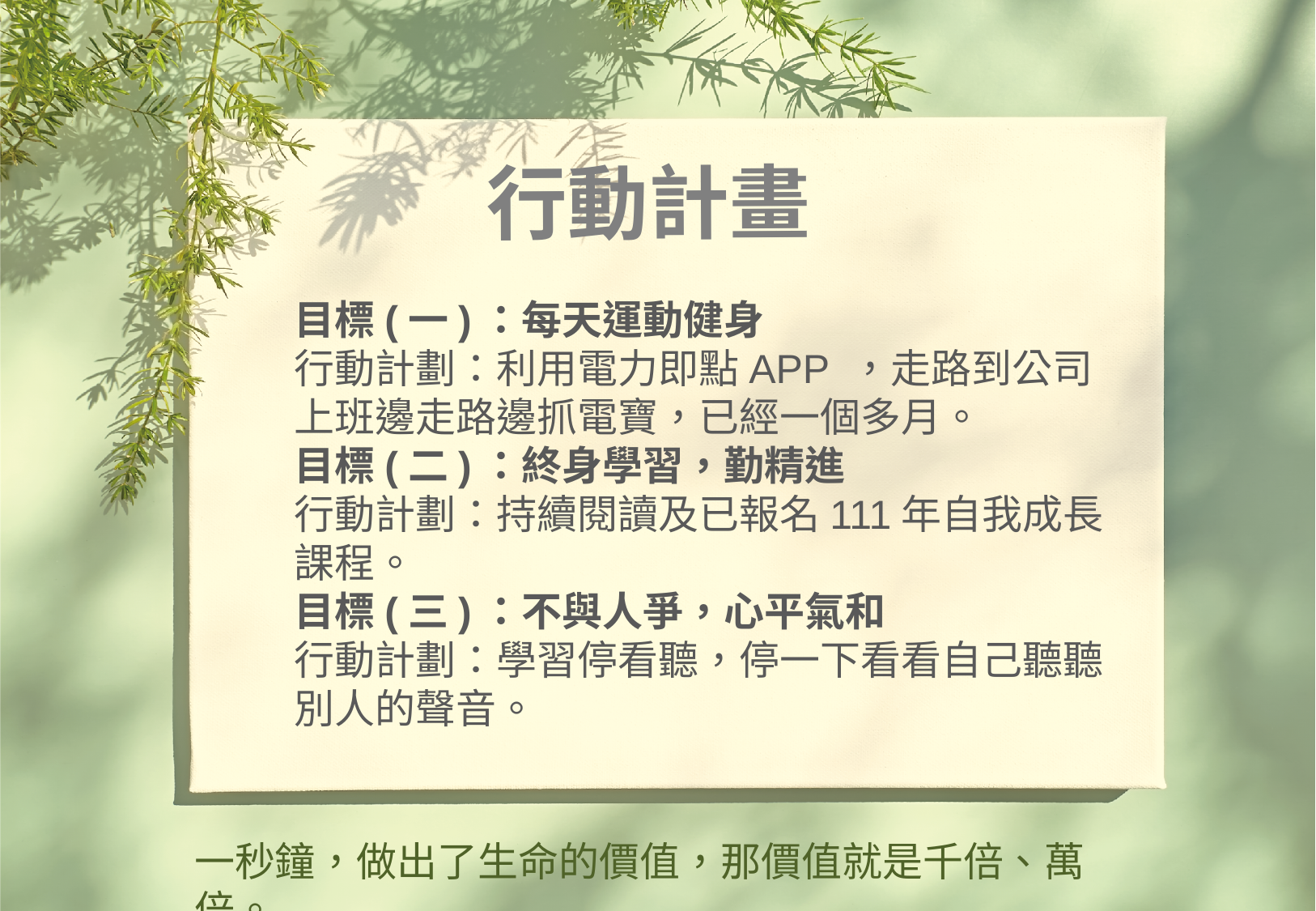

行動計畫
目標(一)：每天運動健身
行動計劃：利用電力即點APP ，走路到公司上班邊走路邊抓電寶，已經一個多月。
目標(二)：終身學習，勤精進
行動計劃：持續閱讀及已報名111年自我成長課程。
目標(三)：不與人爭，心平氣和
行動計劃：學習停看聽，停一下看看自己聽聽別人的聲音。
一秒鐘，做出了生命的價值，那價值就是千倍、萬倍。